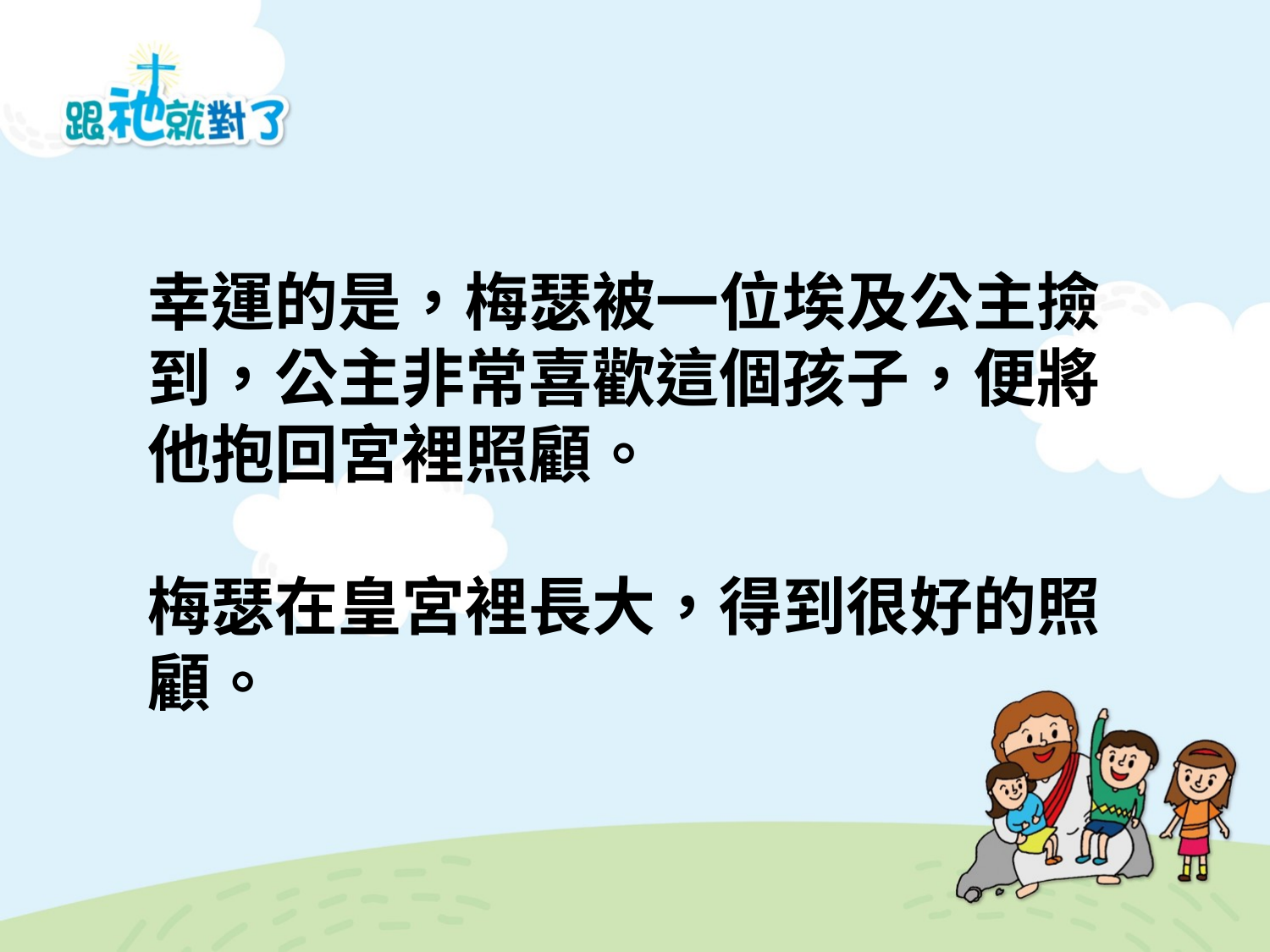

幸運的是，梅瑟被一位埃及公主撿到，公主非常喜歡這個孩子，便將他抱回宮裡照顧。

梅瑟在皇宮裡長大，得到很好的照顧。